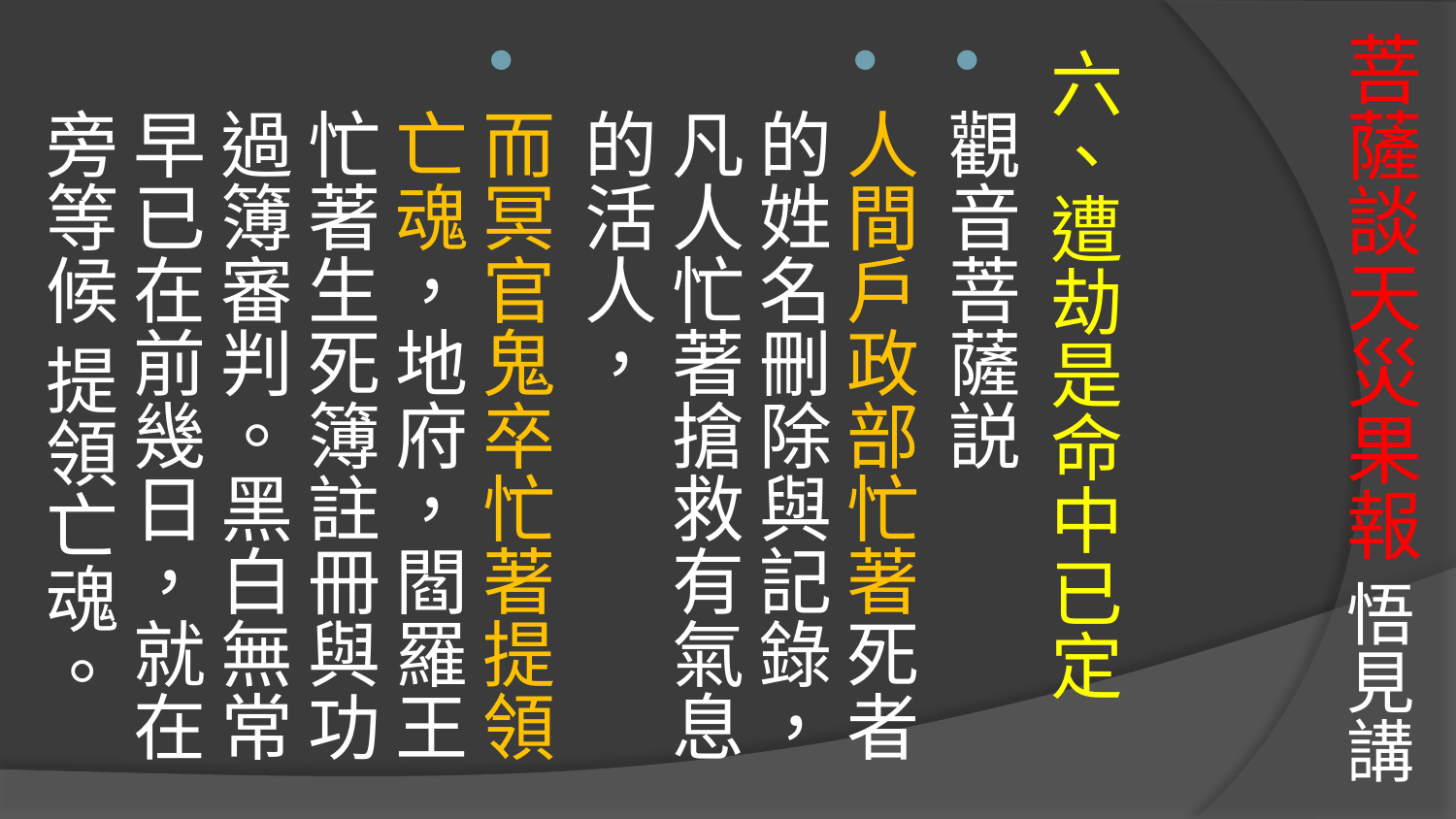

# 菩薩談天災果報 悟見講
六、遭劫是命中已定
觀音菩薩説
人間戶政部忙著死者的姓名刪除與記錄，凡人忙著搶救有氣息的活人，
而冥官鬼卒忙著提領亡魂，地府，閻羅王忙著生死簿註冊與功過簿審判。黑白無常早已在前幾日，就在旁等候 提領亡魂。